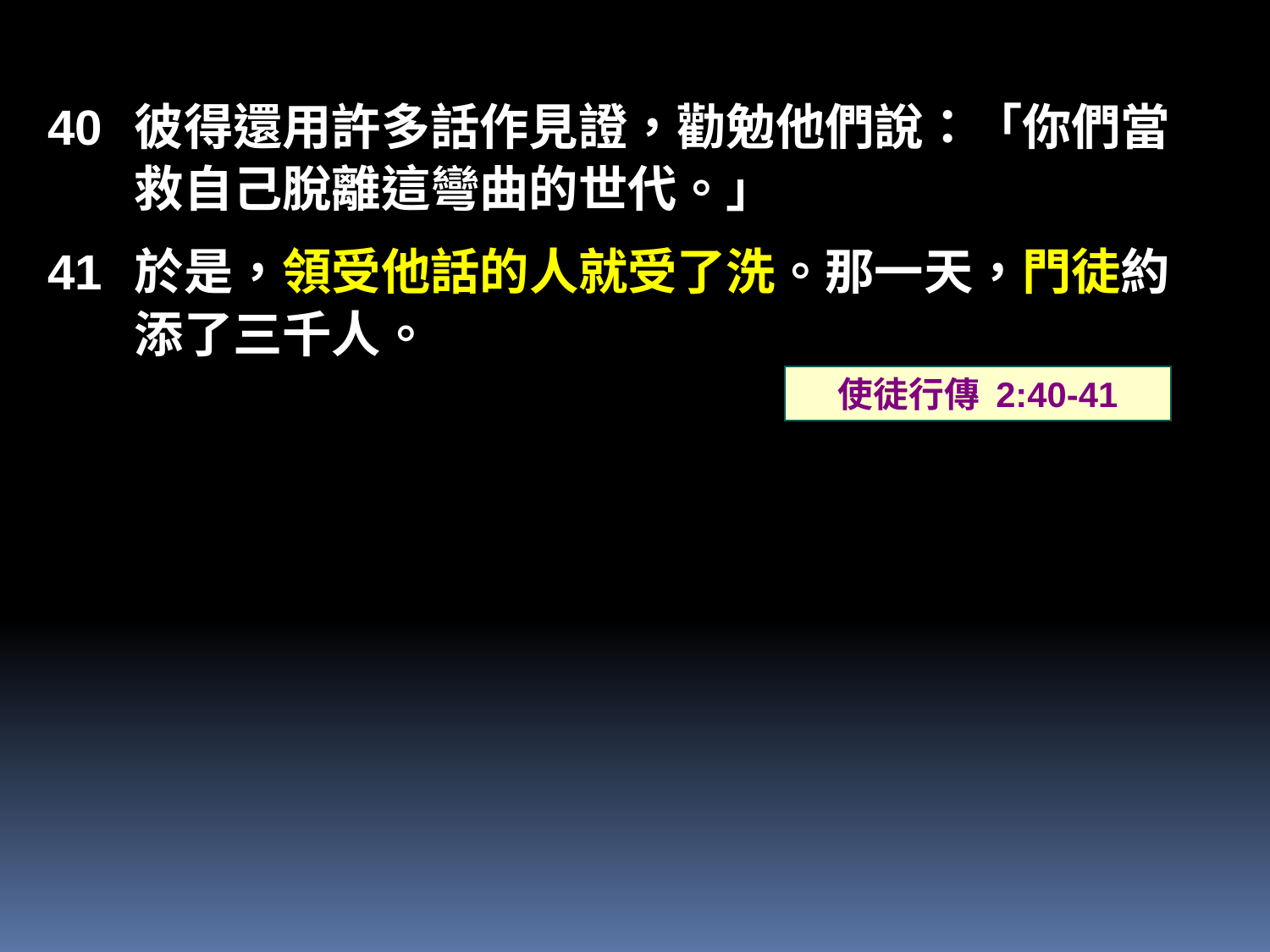

40	彼得還用許多話作見證，勸勉他們說：「你們當救自己脫離這彎曲的世代。」
41	於是，領受他話的人就受了洗。那一天，門徒約添了三千人。
使徒行傳 2:40-41